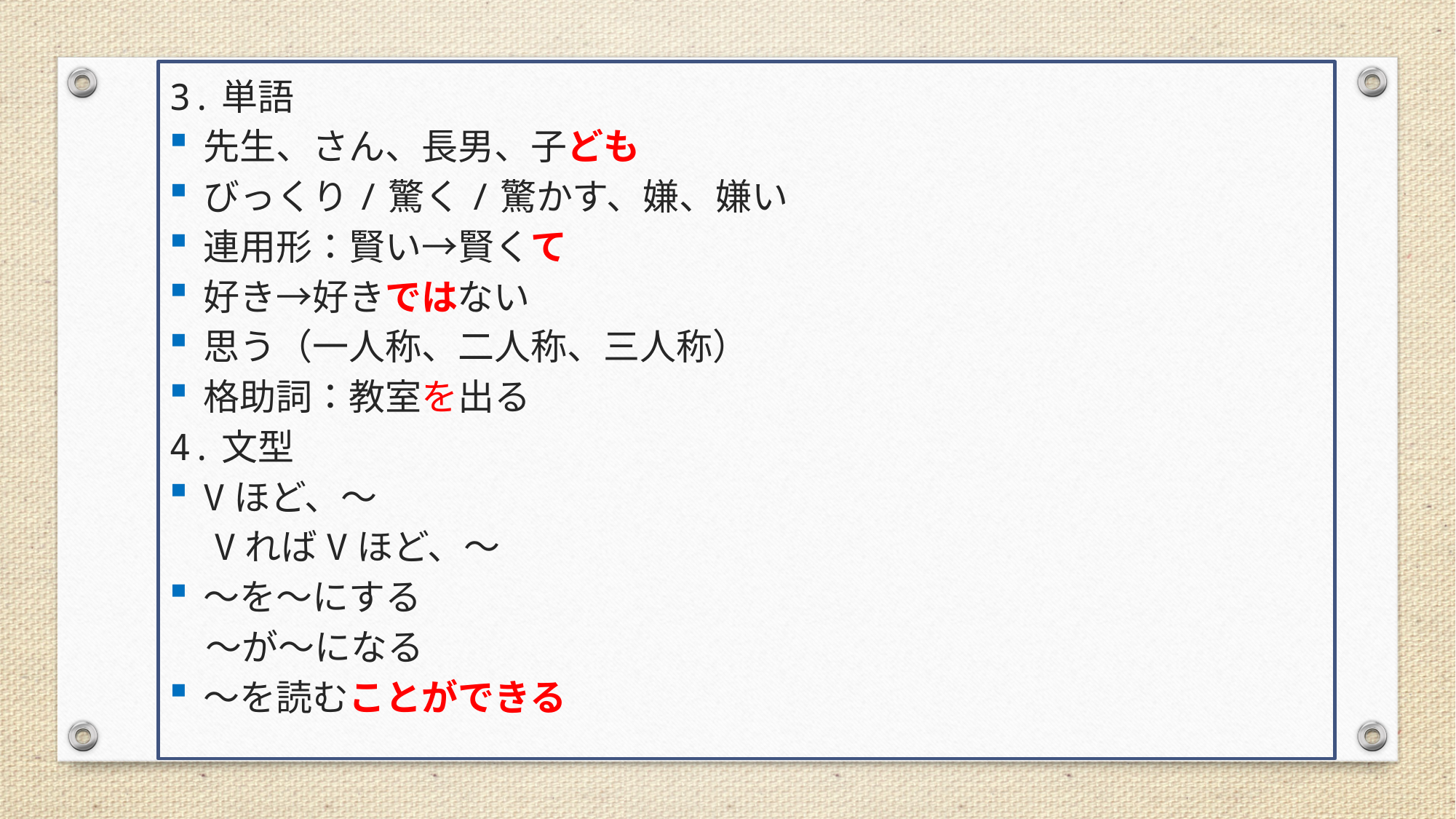

3.単語
先生、さん、長男、子ども
びっくり/驚く/驚かす、嫌、嫌い
連用形：賢い→賢くて
好き→好きではない
思う（一人称、二人称、三人称）
格助詞：教室を出る
4.文型
Vほど、～
　VればVほど、～
～を～にする
　～が～になる
～を読むことができる
19